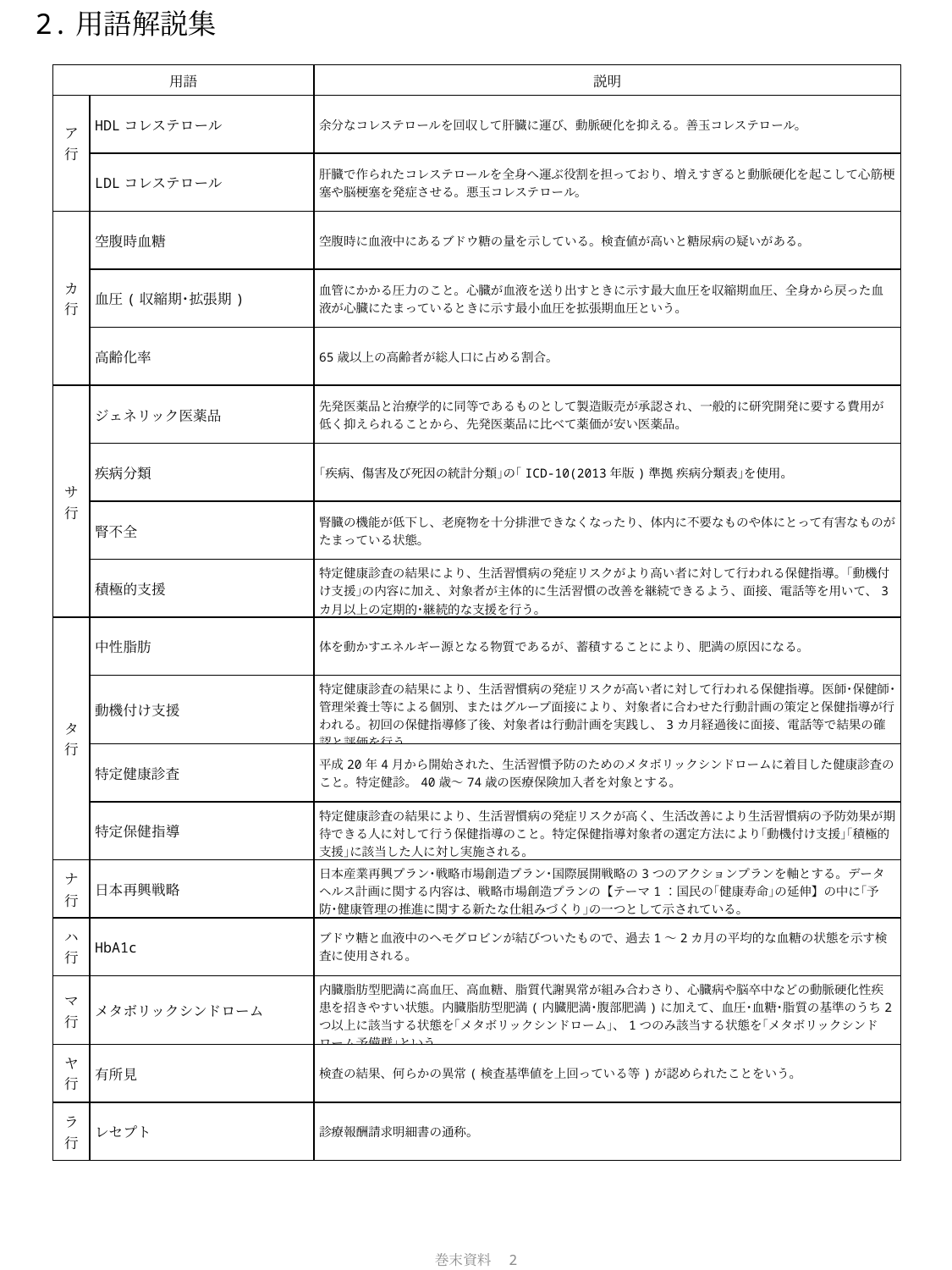

2.用語解説集
| 用語 |  | 説明 |
| --- | --- | --- |
| ア行 | HDLコレステロール | 余分なコレステロールを回収して肝臓に運び、動脈硬化を抑える。善玉コレステロール。 |
|  | LDLコレステロール | 肝臓で作られたコレステロールを全身へ運ぶ役割を担っており、増えすぎると動脈硬化を起こして心筋梗塞や脳梗塞を発症させる。悪玉コレステロール。 |
| カ行 | 空腹時血糖 | 空腹時に血液中にあるブドウ糖の量を示している。検査値が高いと糖尿病の疑いがある。 |
|  | 血圧(収縮期･拡張期) | 血管にかかる圧力のこと。心臓が血液を送り出すときに示す最大血圧を収縮期血圧、全身から戻った血液が心臓にたまっているときに示す最小血圧を拡張期血圧という。 |
|  | 高齢化率 | 65歳以上の高齢者が総人口に占める割合。 |
| サ行 | ジェネリック医薬品 | 先発医薬品と治療学的に同等であるものとして製造販売が承認され、一般的に研究開発に要する費用が低く抑えられることから、先発医薬品に比べて薬価が安い医薬品。 |
|  | 疾病分類 | ｢疾病、傷害及び死因の統計分類｣の｢ICD-10(2013年版)準拠 疾病分類表｣を使用。 |
|  | 腎不全 | 腎臓の機能が低下し、老廃物を十分排泄できなくなったり、体内に不要なものや体にとって有害なものがたまっている状態。 |
|  | 積極的支援 | 特定健康診査の結果により、生活習慣病の発症リスクがより高い者に対して行われる保健指導。｢動機付け支援｣の内容に加え、対象者が主体的に生活習慣の改善を継続できるよう、面接、電話等を用いて、3カ月以上の定期的･継続的な支援を行う。 |
| タ行 | 中性脂肪 | 体を動かすエネルギー源となる物質であるが、蓄積することにより、肥満の原因になる。 |
|  | 動機付け支援 | 特定健康診査の結果により、生活習慣病の発症リスクが高い者に対して行われる保健指導。医師･保健師･管理栄養士等による個別、またはグループ面接により、対象者に合わせた行動計画の策定と保健指導が行われる。初回の保健指導修了後、対象者は行動計画を実践し、3カ月経過後に面接、電話等で結果の確認と評価を行う。 |
|  | 特定健康診査 | 平成20年4月から開始された、生活習慣予防のためのメタボリックシンドロームに着目した健康診査のこと。特定健診。40歳～74歳の医療保険加入者を対象とする。 |
|  | 特定保健指導 | 特定健康診査の結果により、生活習慣病の発症リスクが高く、生活改善により生活習慣病の予防効果が期待できる人に対して行う保健指導のこと。特定保健指導対象者の選定方法により｢動機付け支援｣｢積極的支援｣に該当した人に対し実施される。 |
| ナ行 | 日本再興戦略 | 日本産業再興プラン･戦略市場創造プラン･国際展開戦略の3つのアクションプランを軸とする。データヘルス計画に関する内容は、戦略市場創造プランの【テーマ1：国民の｢健康寿命｣の延伸】の中に｢予防･健康管理の推進に関する新たな仕組みづくり｣の一つとして示されている。 |
| ハ行 | HbA1c | ブドウ糖と血液中のヘモグロビンが結びついたもので、過去1～2カ月の平均的な血糖の状態を示す検査に使用される。 |
| マ行 | メタボリックシンドローム | 内臓脂肪型肥満に高血圧、高血糖、脂質代謝異常が組み合わさり、心臓病や脳卒中などの動脈硬化性疾患を招きやすい状態。内臓脂肪型肥満(内臓肥満･腹部肥満)に加えて、血圧･血糖･脂質の基準のうち2つ以上に該当する状態を｢メタボリックシンドローム｣、1つのみ該当する状態を｢メタボリックシンドローム予備群｣という。 |
| ヤ行 | 有所見 | 検査の結果、何らかの異常(検査基準値を上回っている等)が認められたことをいう。 |
| ラ行 | レセプト | 診療報酬請求明細書の通称。 |
巻末資料　2